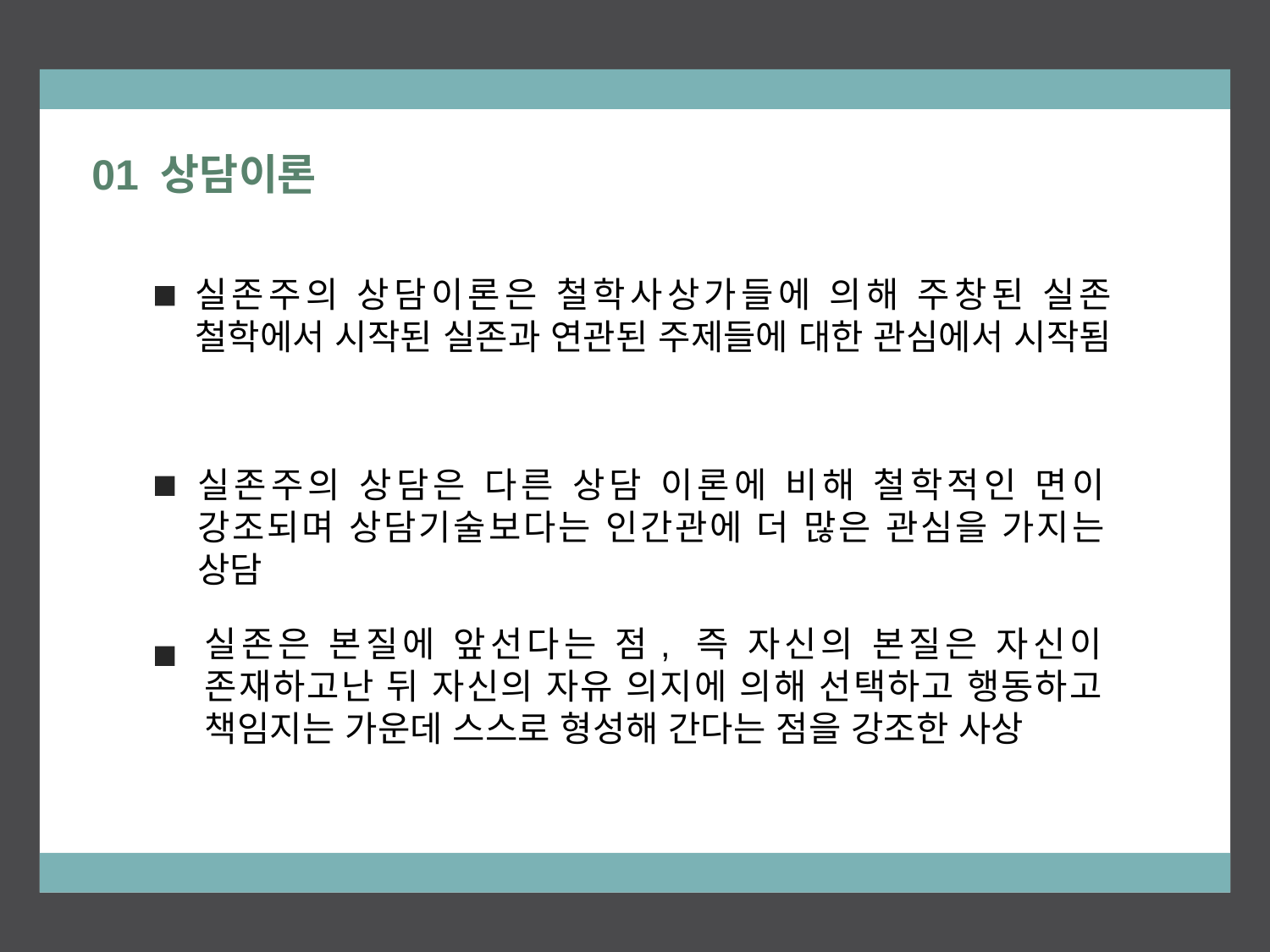

01 상담이론
실존주의 상담이론은 철학사상가들에 의해 주창된 실존 철학에서 시작된 실존과 연관된 주제들에 대한 관심에서 시작됨

실존주의 상담은 다른 상담 이론에 비해 철학적인 면이 강조되며 상담기술보다는 인간관에 더 많은 관심을 가지는 상담

실존은 본질에 앞선다는 점, 즉 자신의 본질은 자신이 존재하고난 뒤 자신의 자유 의지에 의해 선택하고 행동하고 책임지는 가운데 스스로 형성해 간다는 점을 강조한 사상